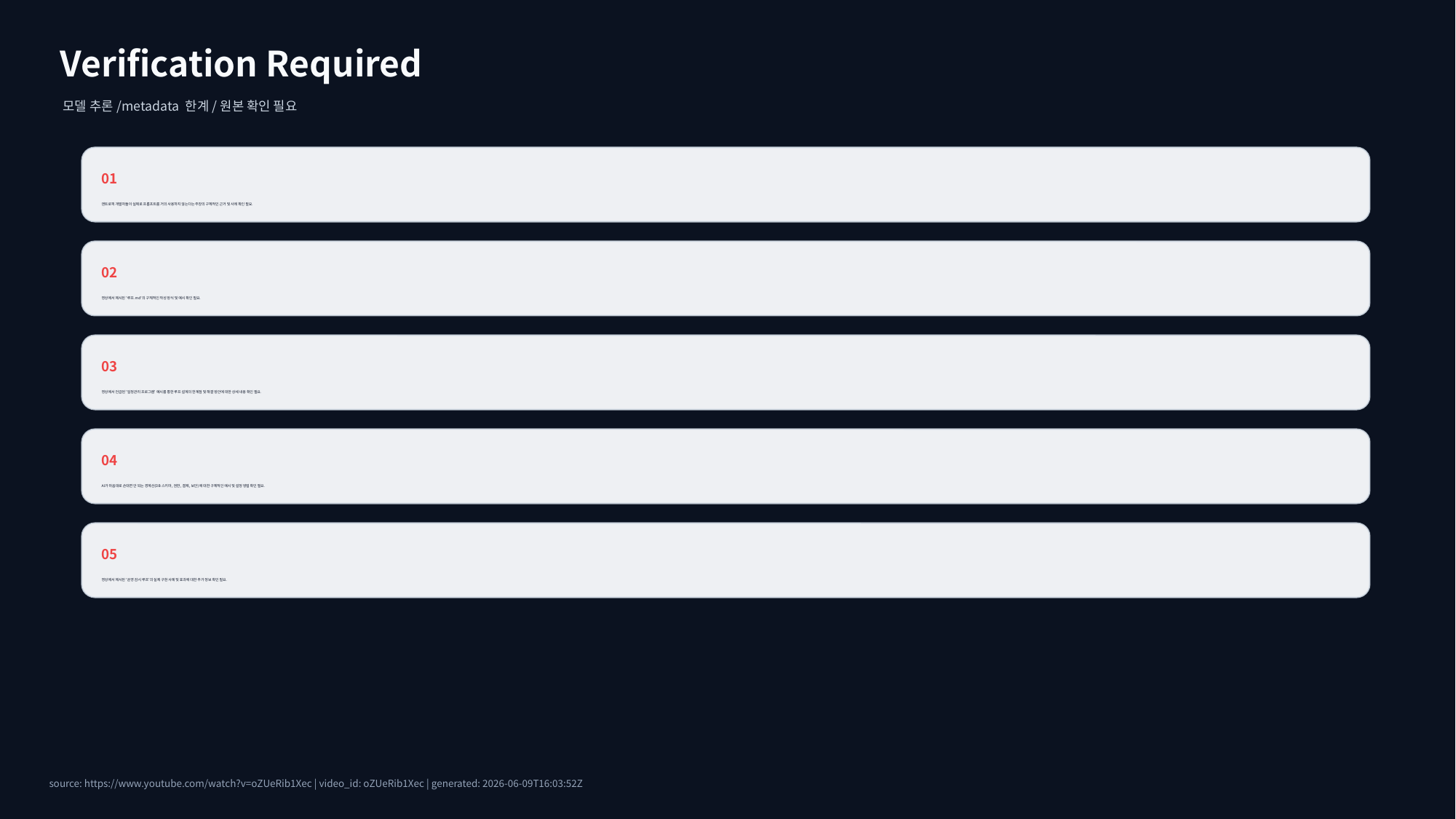

Verification Required
모델 추론/metadata 한계/원본 확인 필요

01
앤트로픽 개발자들이 실제로 프롬프트를 거의 사용하지 않는다는 주장의 구체적인 근거 및 사례 확인 필요.

02
영상에서 제시된 '루프.md'의 구체적인 작성 방식 및 예시 확인 필요.

03
영상에서 언급된 '일정관리 프로그램' 예시를 통한 루프 설계의 한계점 및 해결 방안에 대한 상세 내용 확인 필요.

04
AI가 마음대로 손대면 안 되는 경계선(DB 스키마, 권한, 결제, 보안)에 대한 구체적인 예시 및 설정 방법 확인 필요.

05
영상에서 제시된 '운영 감시 루프'의 실제 구현 사례 및 효과에 대한 추가 정보 확인 필요.
source: https://www.youtube.com/watch?v=oZUeRib1Xec | video_id: oZUeRib1Xec | generated: 2026-06-09T16:03:52Z